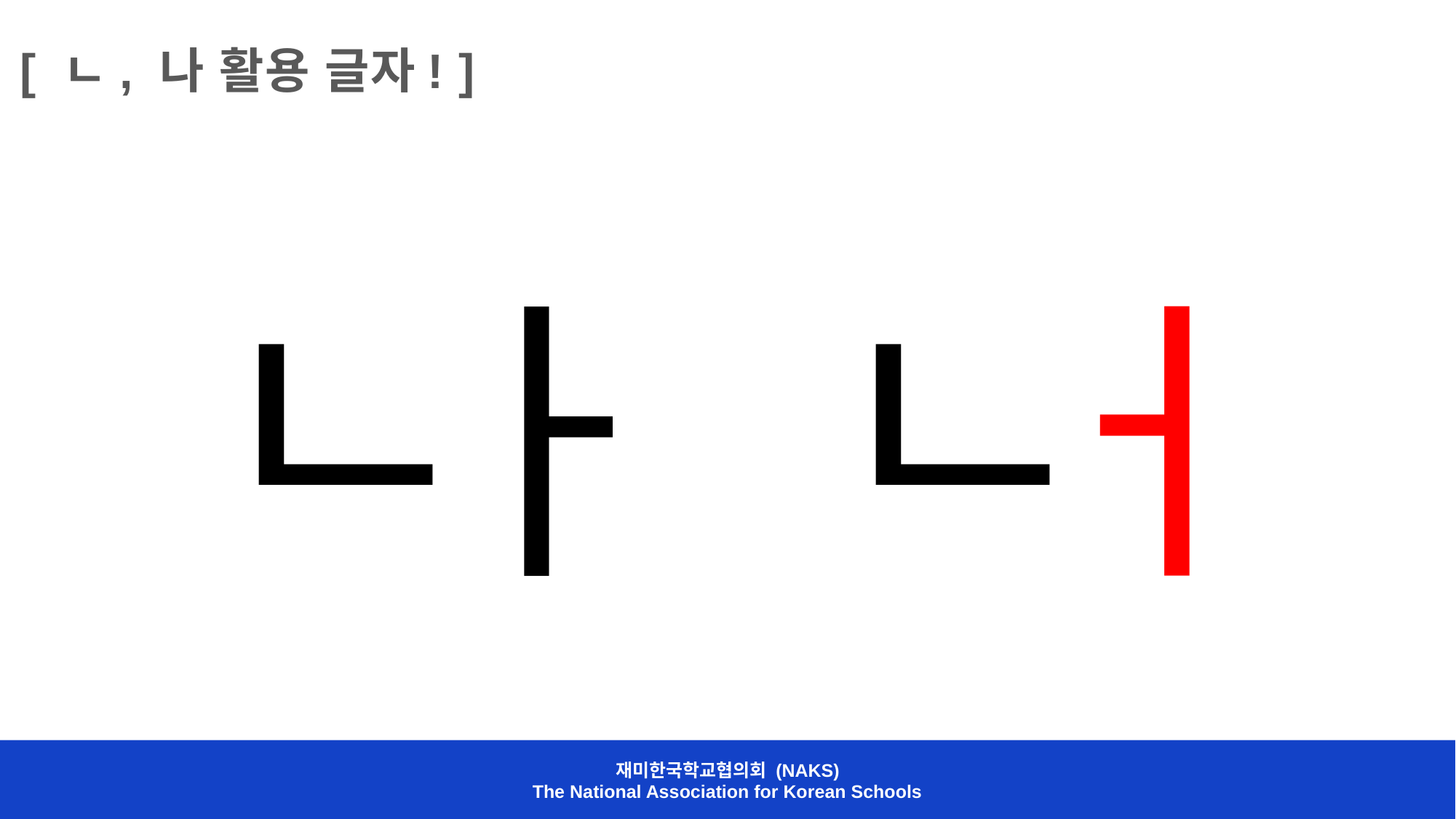

[ ㄴ, 나 활용 글자! ]
ㄴ
ㄴ
ㅏ
ㅓ
재미한국학교협의회 (NAKS)
The National Association for Korean Schools